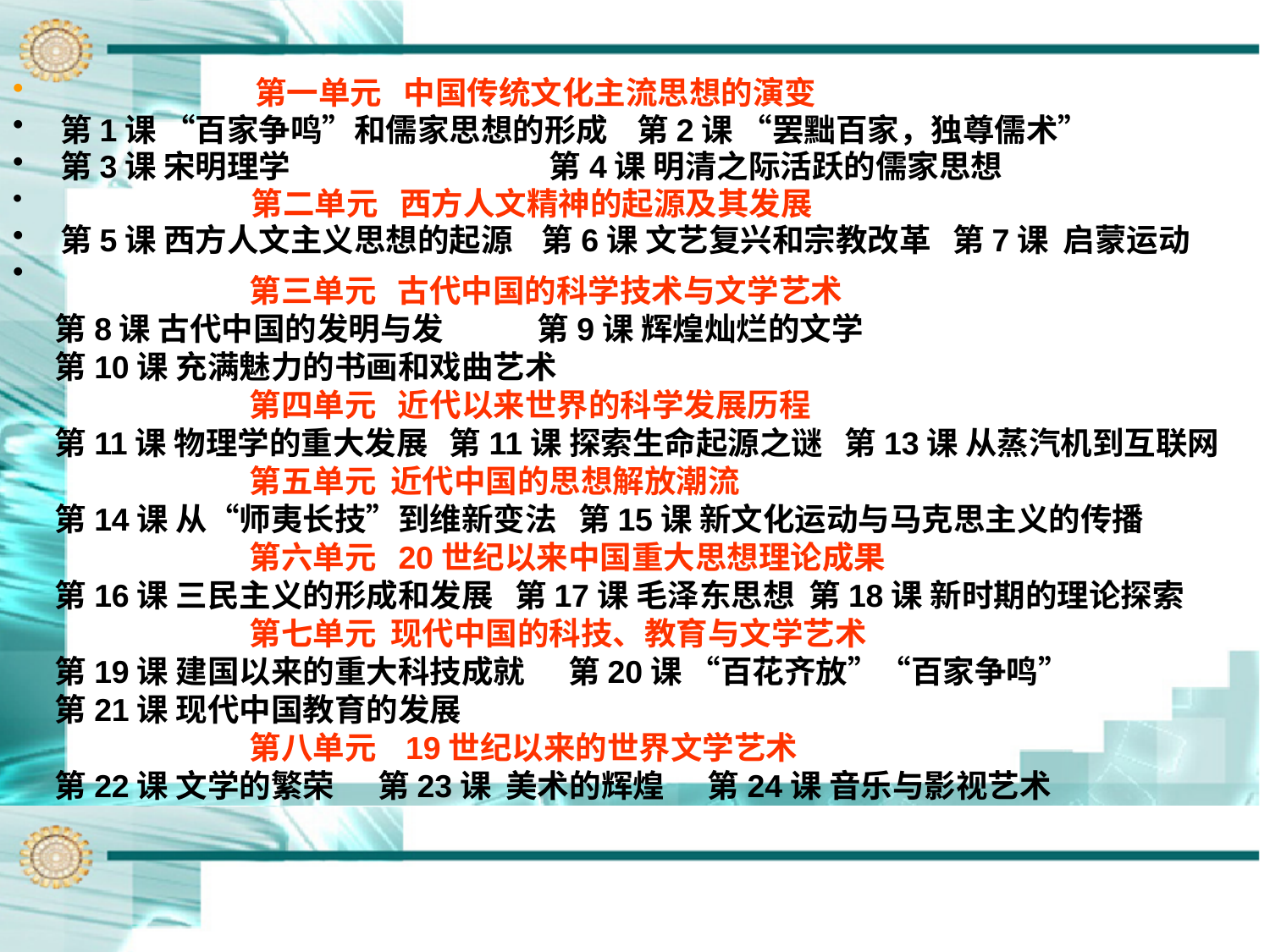

第一单元   中国传统文化主流思想的演变
第1课 “百家争鸣”和儒家思想的形成    第2课 “罢黜百家，独尊儒术”
第3课 宋明理学                                    第4课 明清之际活跃的儒家思想
                             第二单元   西方人文精神的起源及其发展
第5课 西方人文主义思想的起源    第6课 文艺复兴和宗教改革   第7课  启蒙运动

                          第三单元   古代中国的科学技术与文学艺术
第8课 古代中国的发明与发             第9课 辉煌灿烂的文学
第10课 充满魅力的书画和戏曲艺术
                          第四单元   近代以来世界的科学发展历程
第11课 物理学的重大发展   第11课 探索生命起源之谜   第13课 从蒸汽机到互联网
                          第五单元  近代中国的思想解放潮流
第14课 从“师夷长技”到维新变法   第15课 新文化运动与马克思主义的传播
                          第六单元  20世纪以来中国重大思想理论成果
第16课 三民主义的形成和发展   第17课 毛泽东思想  第18课 新时期的理论探索
                          第七单元  现代中国的科技、教育与文学艺术
第19课 建国以来的重大科技成就      第20课 “百花齐放”“百家争鸣”
第21课 现代中国教育的发展
                          第八单元   19世纪以来的世界文学艺术
第22课 文学的繁荣      第23课  美术的辉煌      第24课 音乐与影视艺术